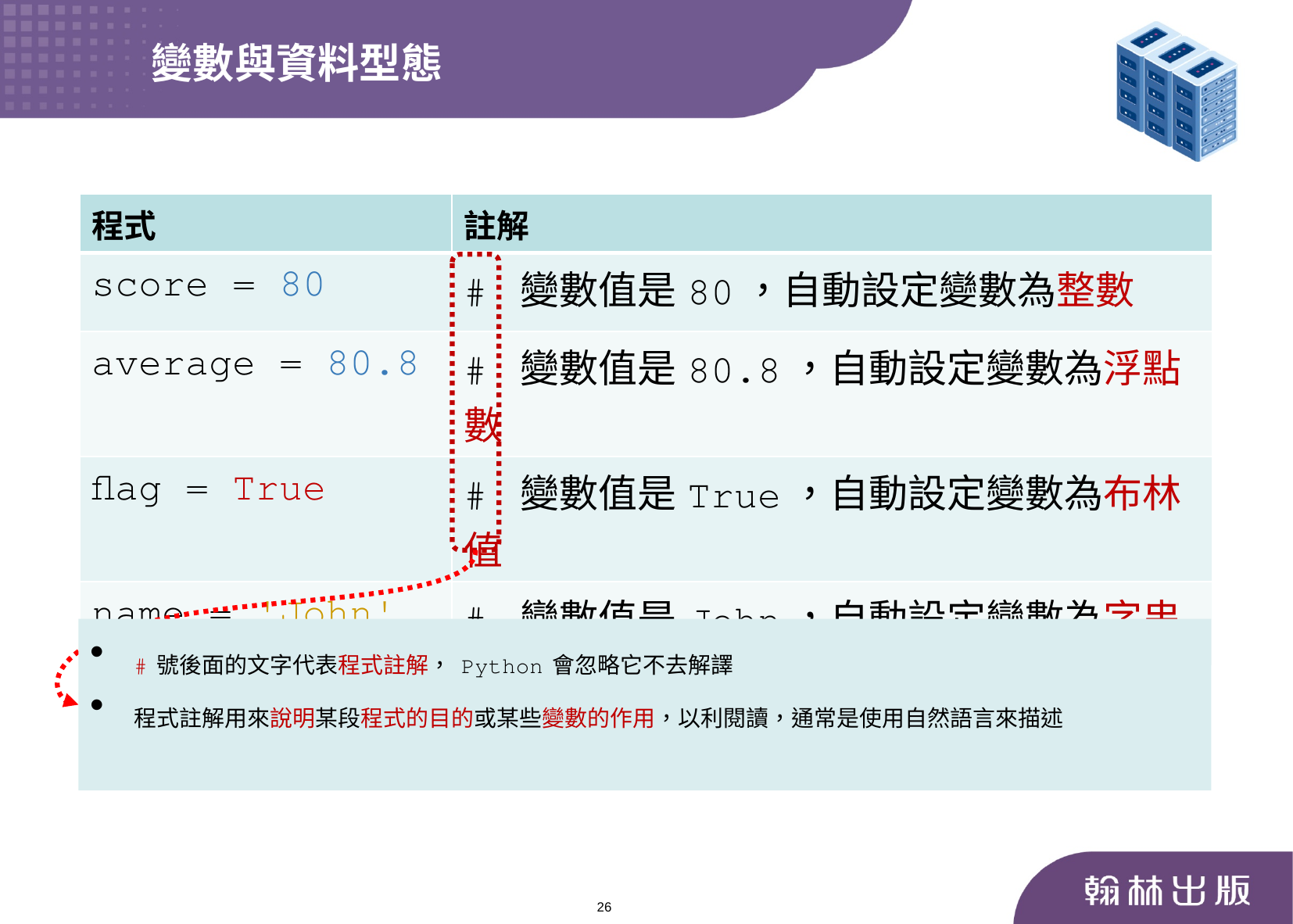

變數與資料型態
| 程式 | 註解 |
| --- | --- |
| score = 80 | # 變數值是80，自動設定變數為整數 |
| average = 80.8 | # 變數值是80.8，自動設定變數為浮點數 |
| flag = True | # 變數值是True，自動設定變數為布林值 |
| name = 'John' | # 變數值是John，自動設定變數為字串 |

#號後面的文字代表程式註解，Python會忽略它不去解譯
程式註解用來說明某段程式的目的或某些變數的作用，以利閱讀，通常是使用自然語言來描述

26